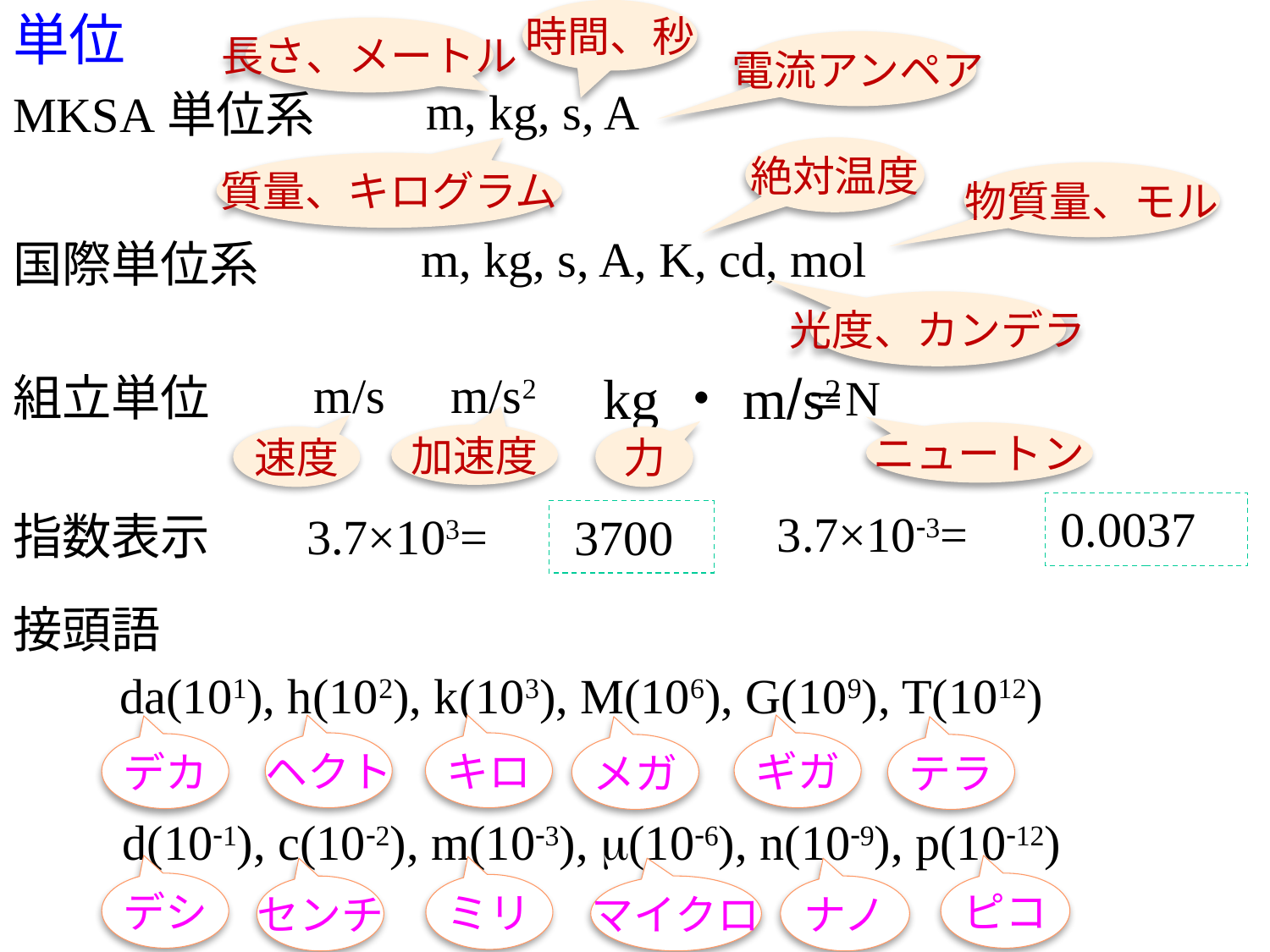

# 単位
時間、秒
長さ、メートル
電流アンペア
m, kg, s, A
MKSA単位系
絶対温度
質量、キログラム
物質量、モル
m, kg, s, A, K, cd, mol
国際単位系
光度、カンデラ
m/s
m/s2
kg・m/s2
組立単位
=N
ニュートン
加速度
速度
力
0.0037

3.7×10−3=
3.7×103=
指数表示
3700

接頭語
da(101), h(102), k(103), M(106), G(109), T(1012)
ヘクト
キロ
ギガ
デカ
テラ
メガ
d(10−1), c(10−2), m(10−3), μ(10−6), n(10−9), p(10−12)
デシ
ピコ
ミリ
マイクロ
ナノ
センチ